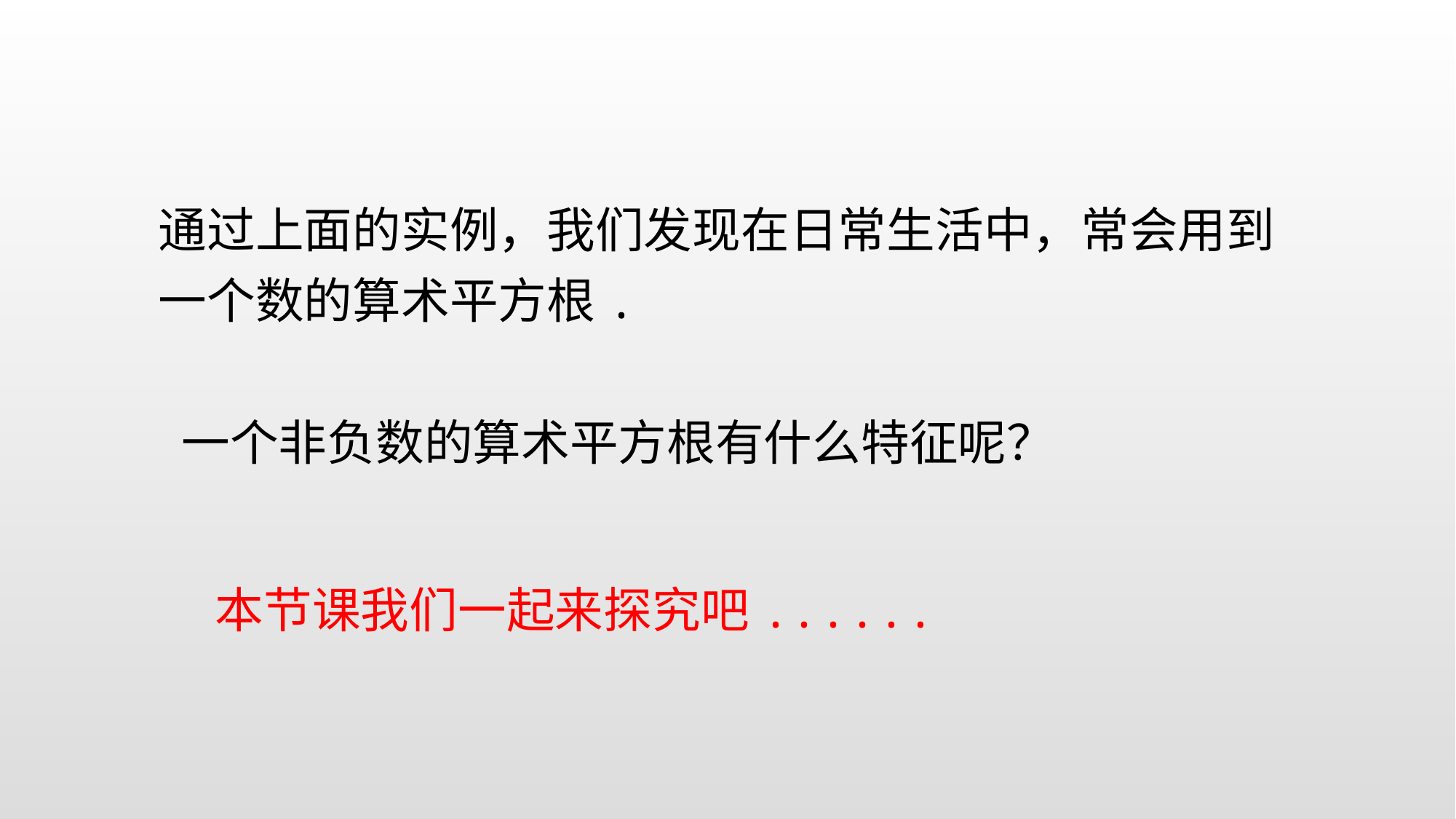

通过上面的实例，我们发现在日常生活中，常会用到一个数的算术平方根.
一个非负数的算术平方根有什么特征呢？

本节课我们一起来探究吧......